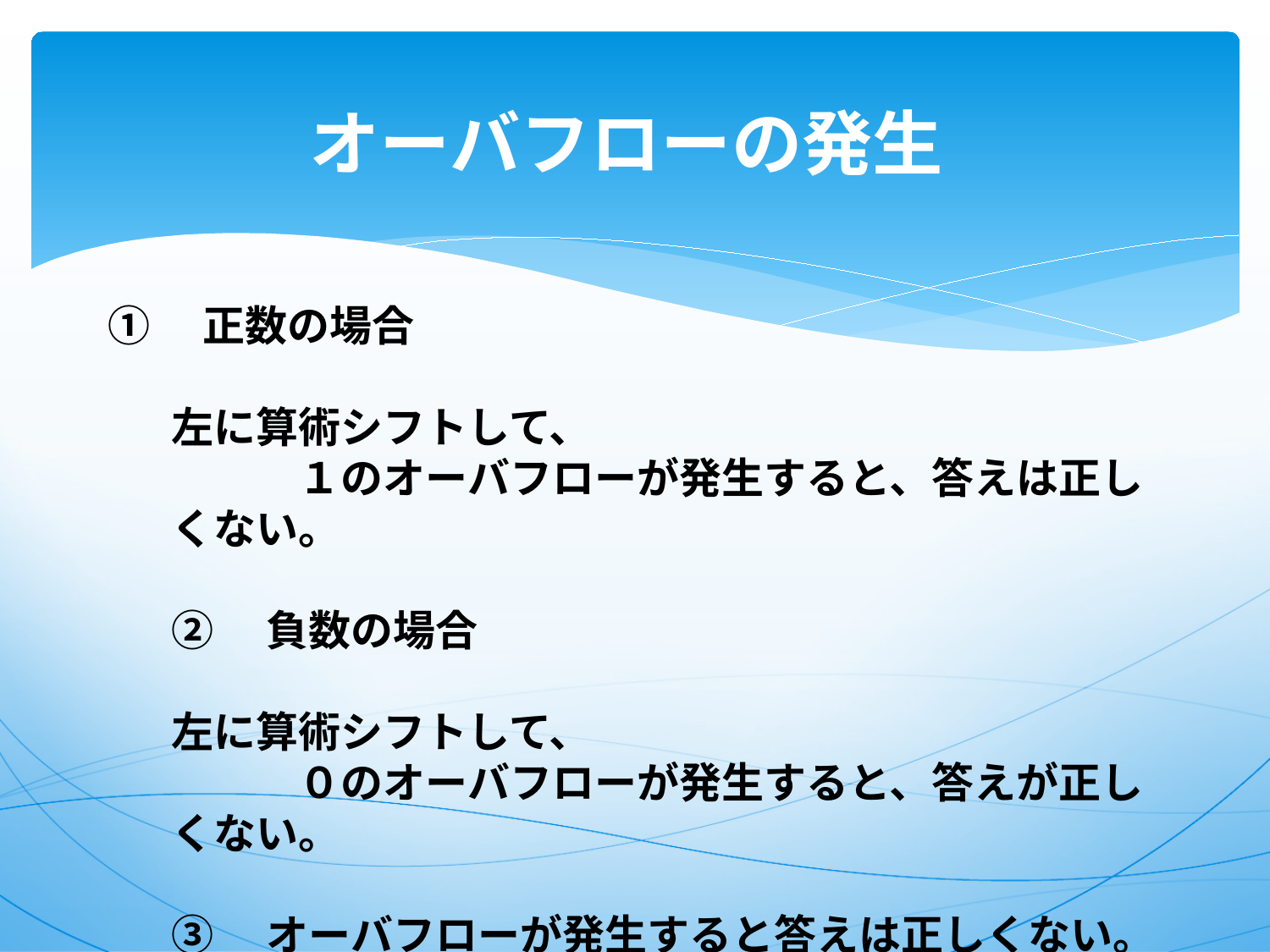

# オーバフローの発生
①　正数の場合

左に算術シフトして、
　　　１のオーバフローが発生すると、答えは正しくない。

②　負数の場合

左に算術シフトして、
　　　０のオーバフローが発生すると、答えが正しくない。

③　オーバフローが発生すると答えは正しくない。